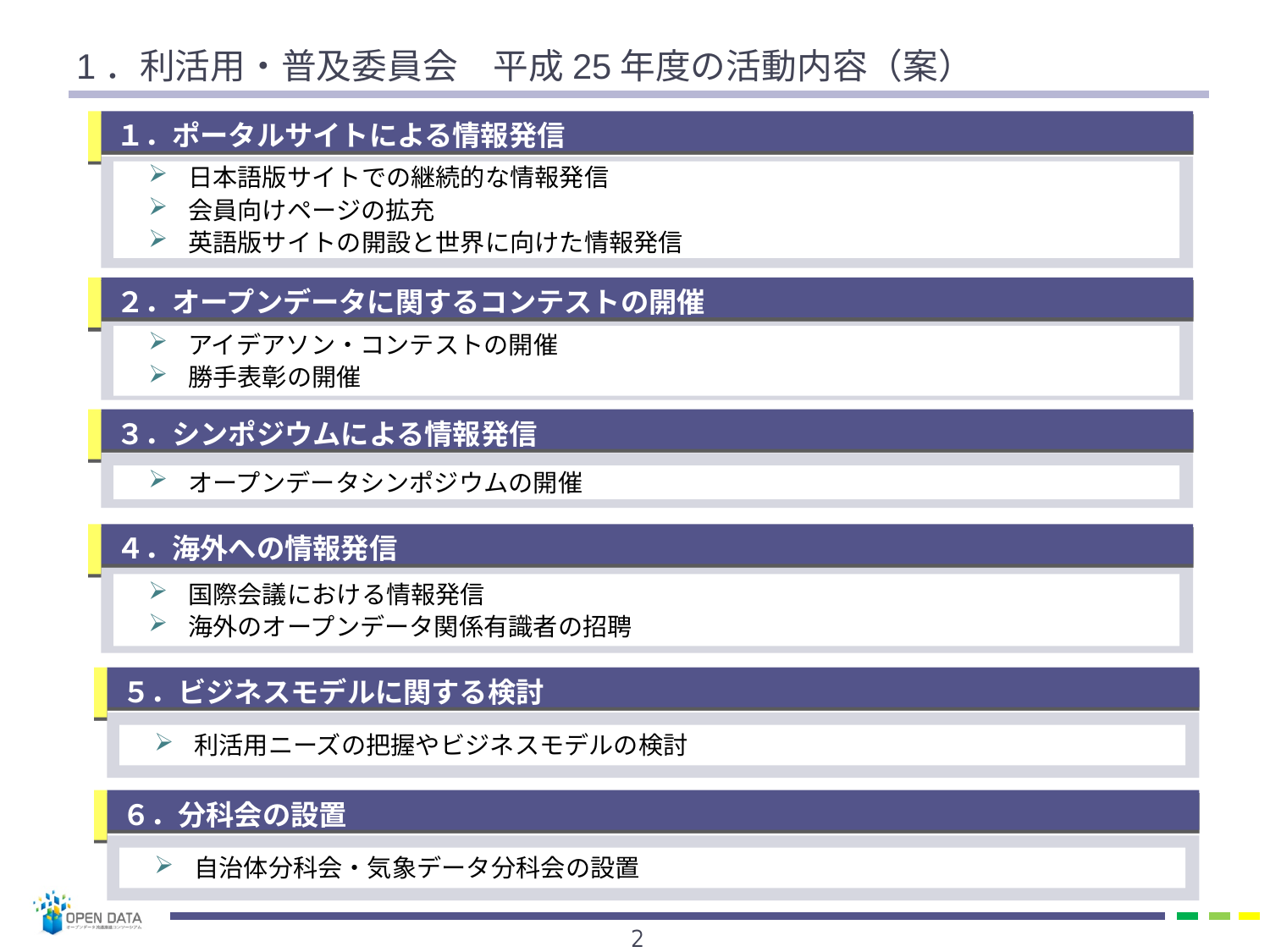

# 1．利活用・普及委員会　平成25年度の活動内容（案）

１．ポータルサイトによる情報発信

日本語版サイトでの継続的な情報発信
会員向けページの拡充
英語版サイトの開設と世界に向けた情報発信

２．オープンデータに関するコンテストの開催

アイデアソン・コンテストの開催
勝手表彰の開催

３．シンポジウムによる情報発信

オープンデータシンポジウムの開催

４．海外への情報発信

国際会議における情報発信
海外のオープンデータ関係有識者の招聘

５．ビジネスモデルに関する検討

利活用ニーズの把握やビジネスモデルの検討

６．分科会の設置

自治体分科会・気象データ分科会の設置
2